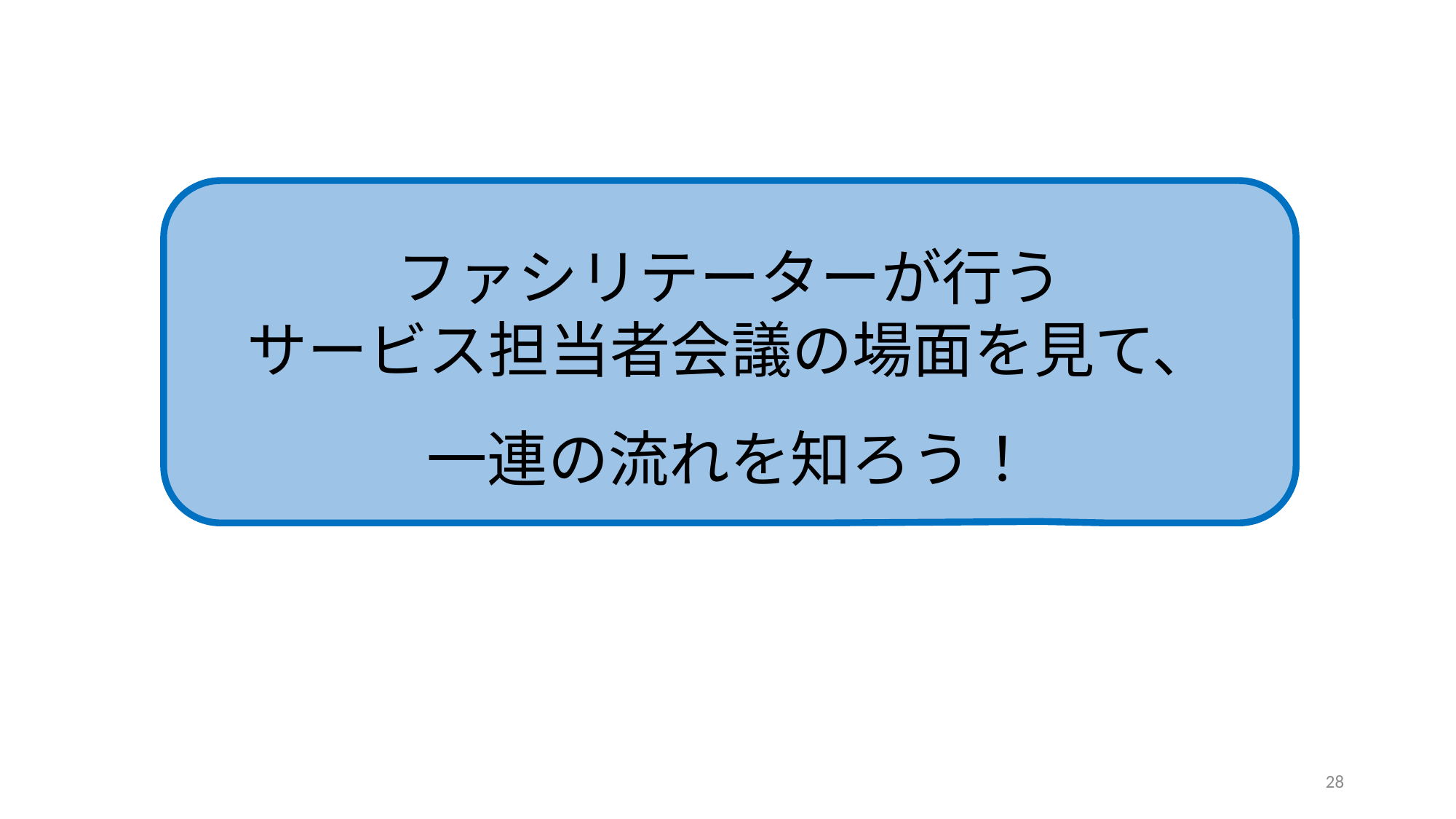

ファシリテーターが行う
サービス担当者会議の場面を見て、
一連の流れを知ろう！
28